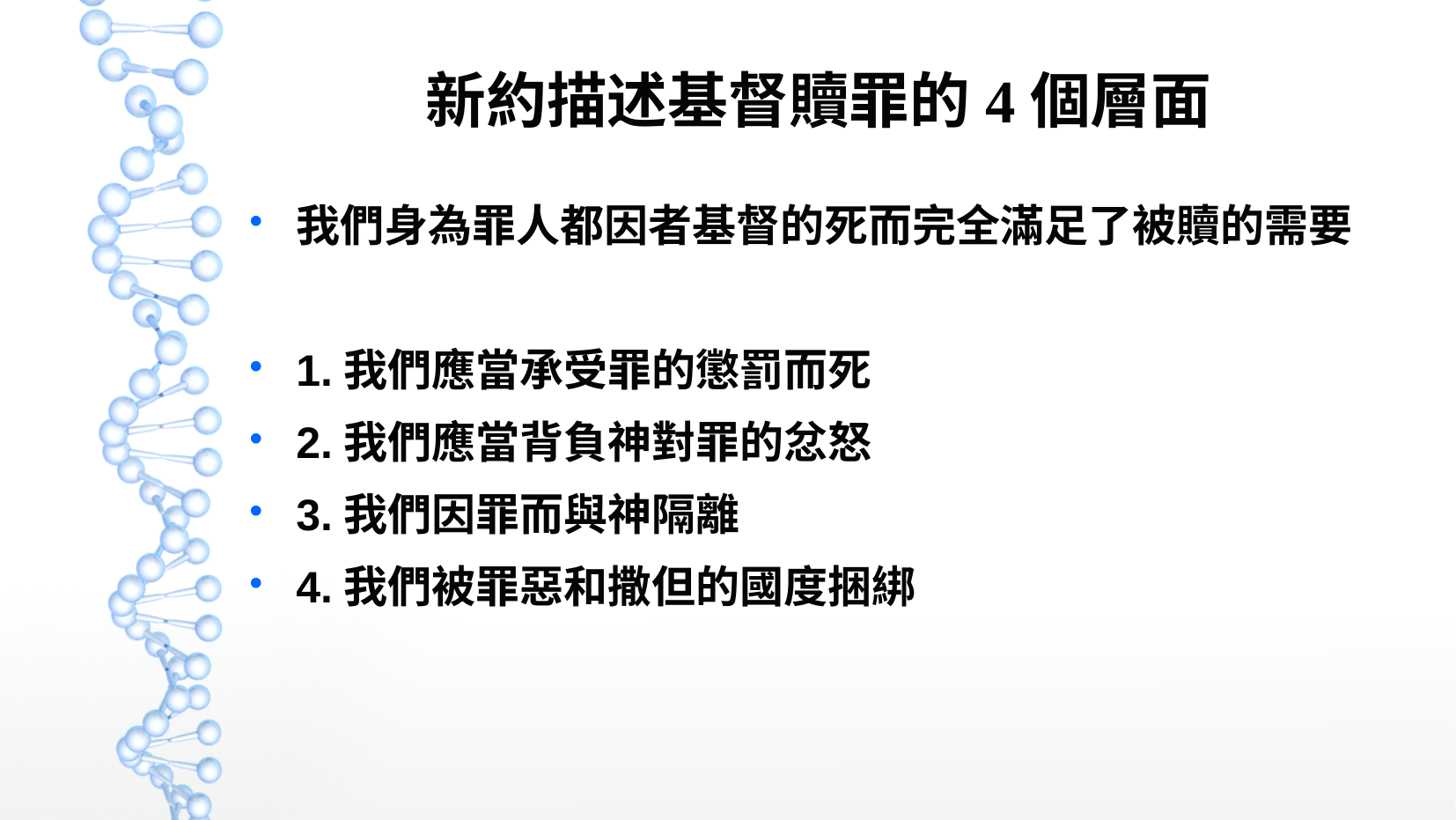

新約描述基督贖罪的4個層面
我們身為罪人都因者基督的死而完全滿足了被贖的需要

1.我們應當承受罪的懲罰而死
2.我們應當背負神對罪的忿怒
3.我們因罪而與神隔離
4.我們被罪惡和撒但的國度捆綁